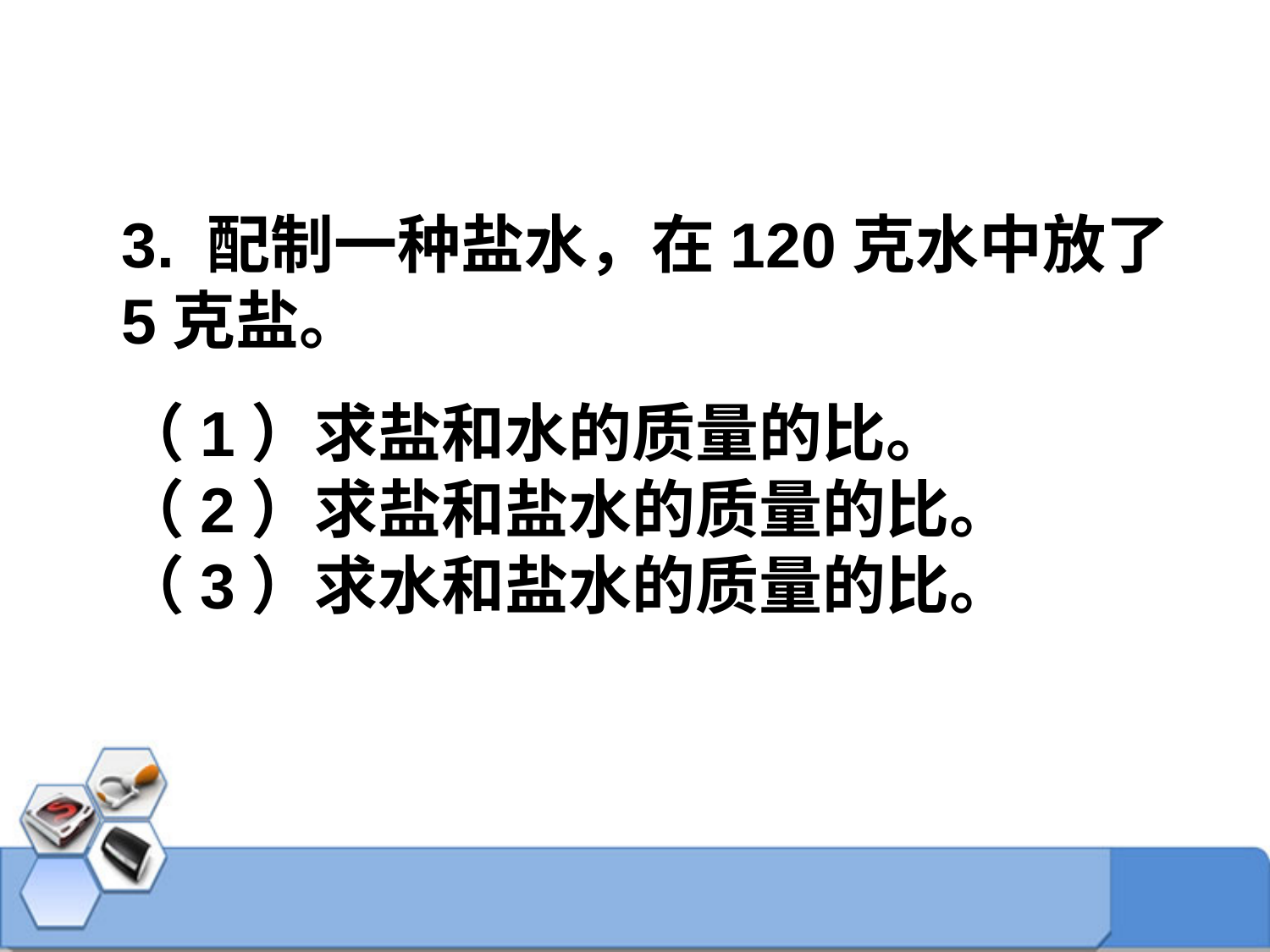

3. 配制一种盐水，在120克水中放了5克盐。
（1）求盐和水的质量的比。
（2）求盐和盐水的质量的比。
（3）求水和盐水的质量的比。